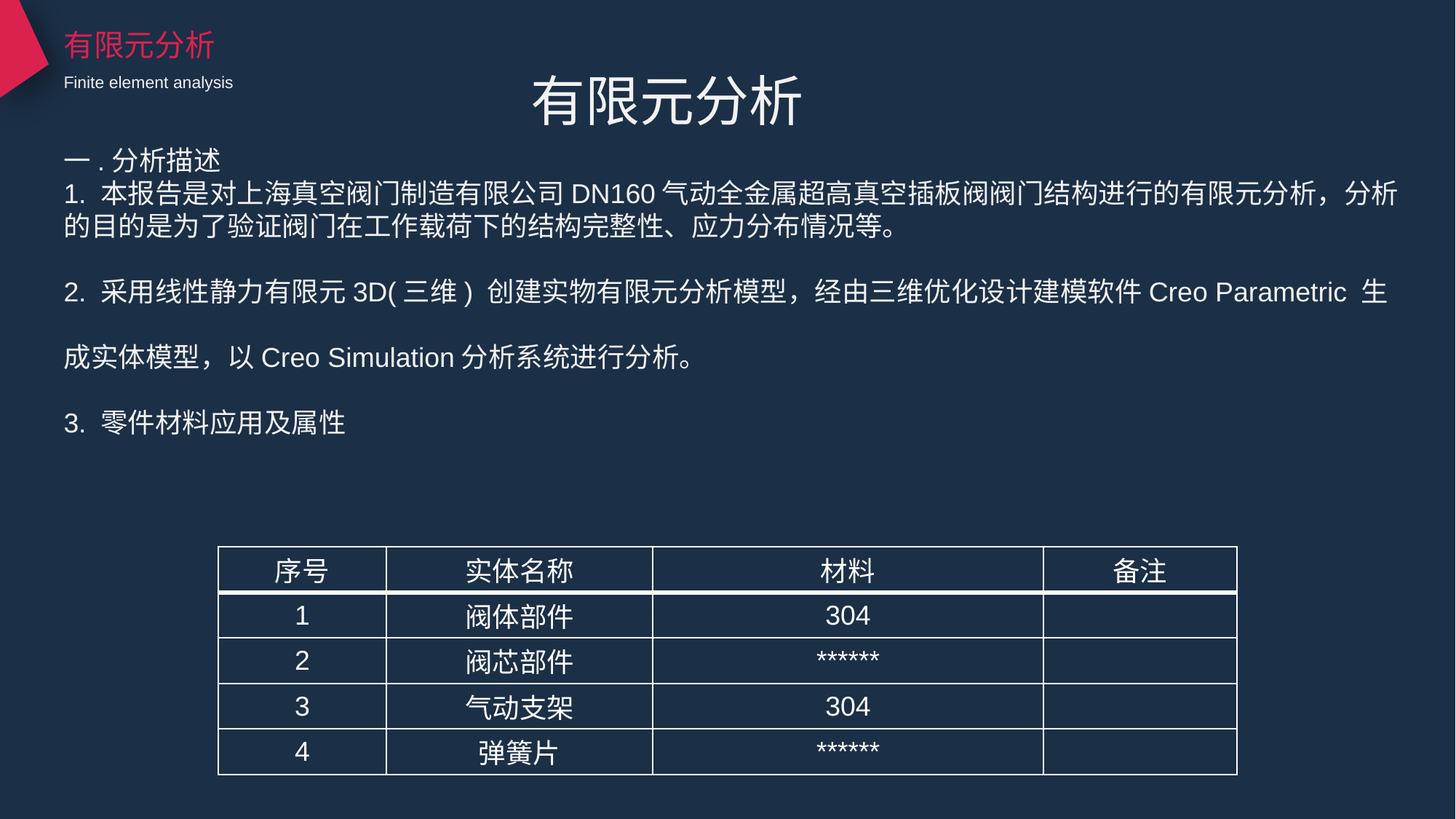

有限元分析
Finite element analysis
有限元分析

一.分析描述1. 本报告是对上海真空阀门制造有限公司DN160气动全金属超高真空插板阀阀门结构进行的有限元分析，分析的目的是为了验证阀门在工作载荷下的结构完整性、应力分布情况等。2. 采用线性静力有限元3D(三维) 创建实物有限元分析模型，经由三维优化设计建模软件Creo Parametric 生成实体模型，以Creo Simulation分析系统进行分析。
3. 零件材料应用及属性

| 序号 | 实体名称 | 材料 | 备注 |
| --- | --- | --- | --- |
| 1 | 阀体部件 | 304 |  |
| 2 | 阀芯部件 | \*\*\*\*\*\* |  |
| 3 | 气动支架 | 304 |  |
| 4 | 弹簧片 | \*\*\*\*\*\* |  |